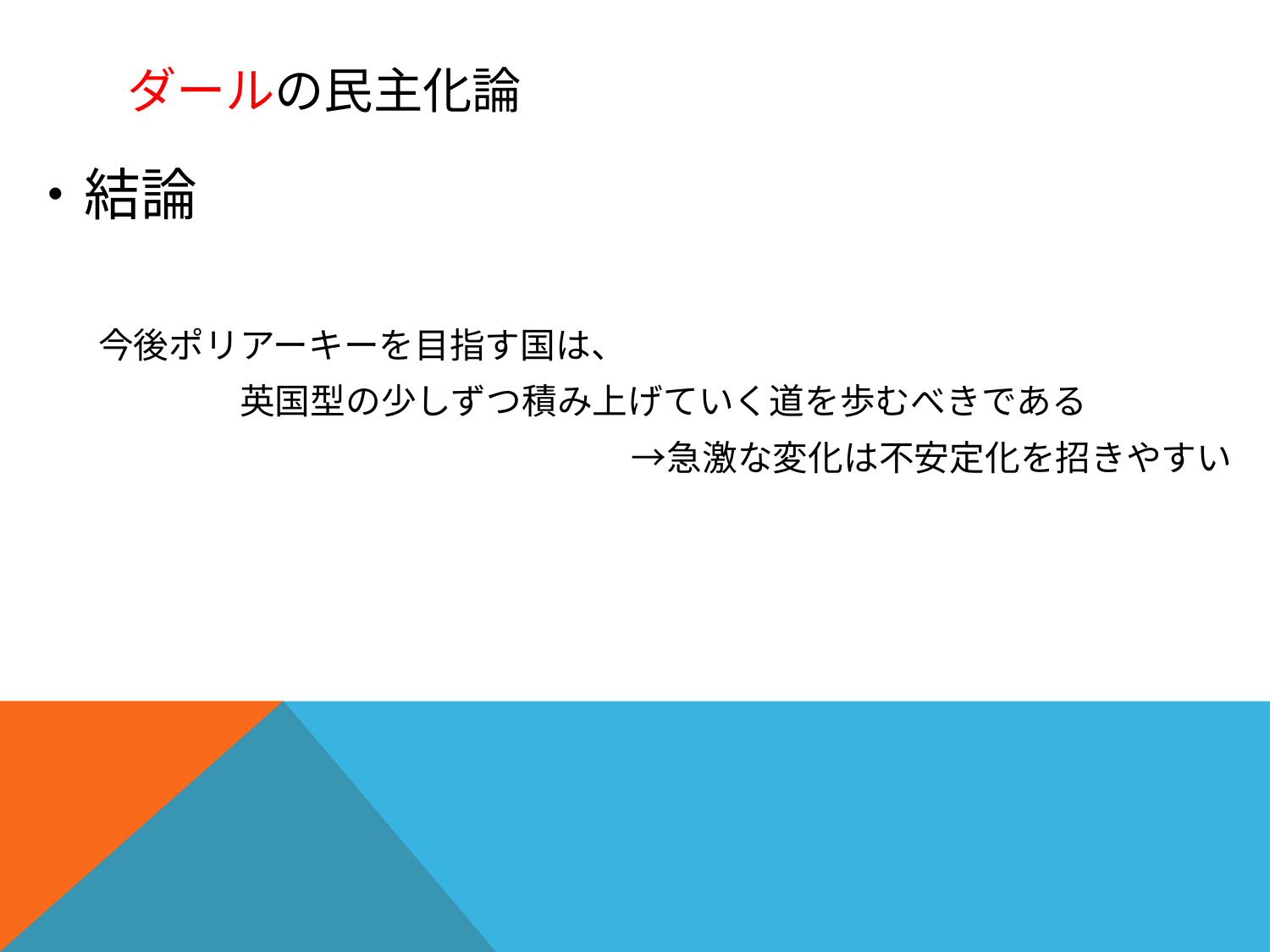

# ダールの民主化論
・結論

　　今後ポリアーキーを目指す国は、
　　　　　　英国型の少しずつ積み上げていく道を歩むべきである
　　→急激な変化は不安定化を招きやすい